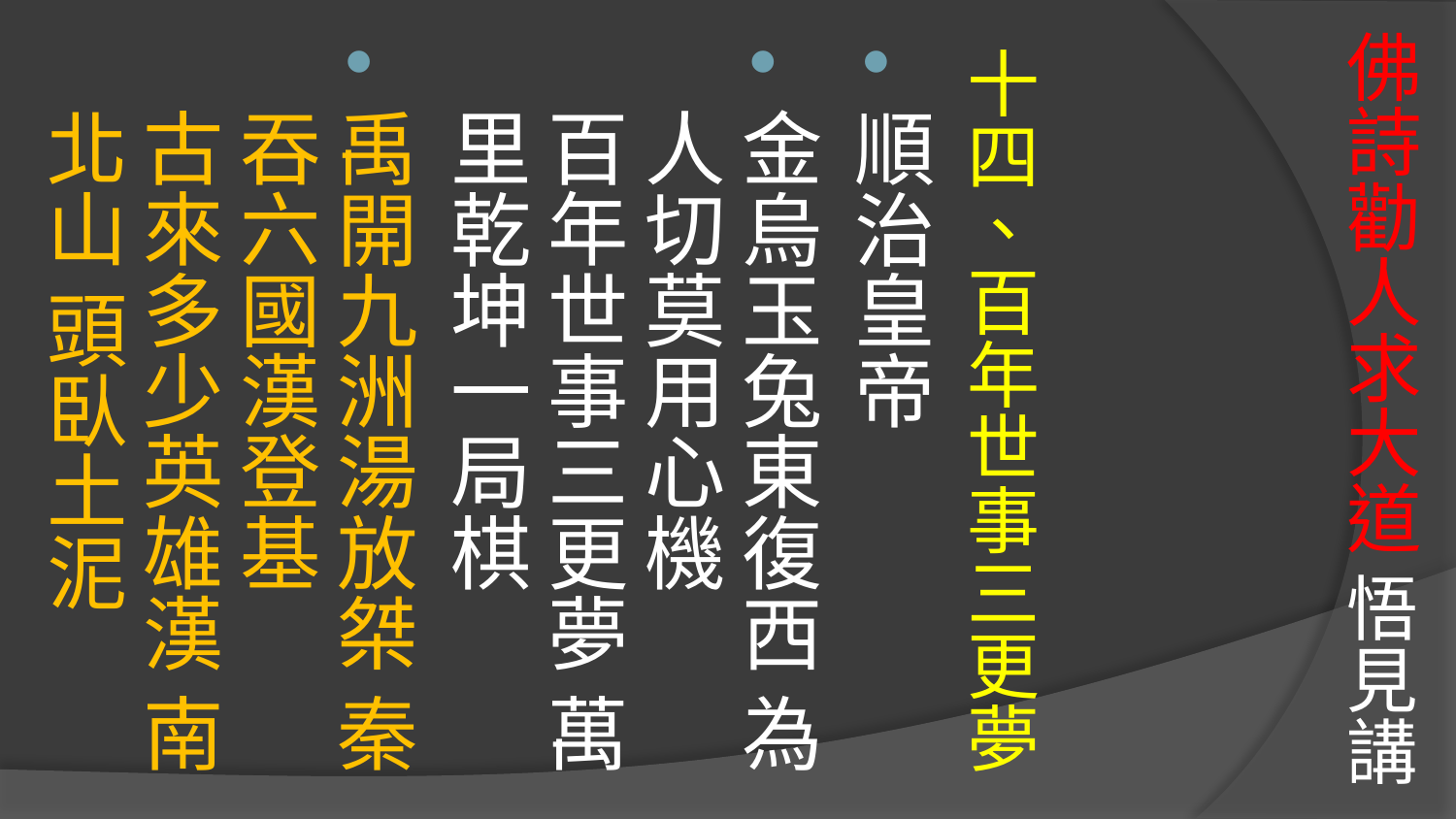

# 佛詩勸人求大道 悟見講
十四、百年世事三更夢
順治皇帝
金烏玉兔東復西 為人切莫用心機 
百年世事三更夢 萬里乾坤一局棋
禹開九洲湯放桀 秦吞六國漢登基 
古來多少英雄漢 南北山 頭臥土泥